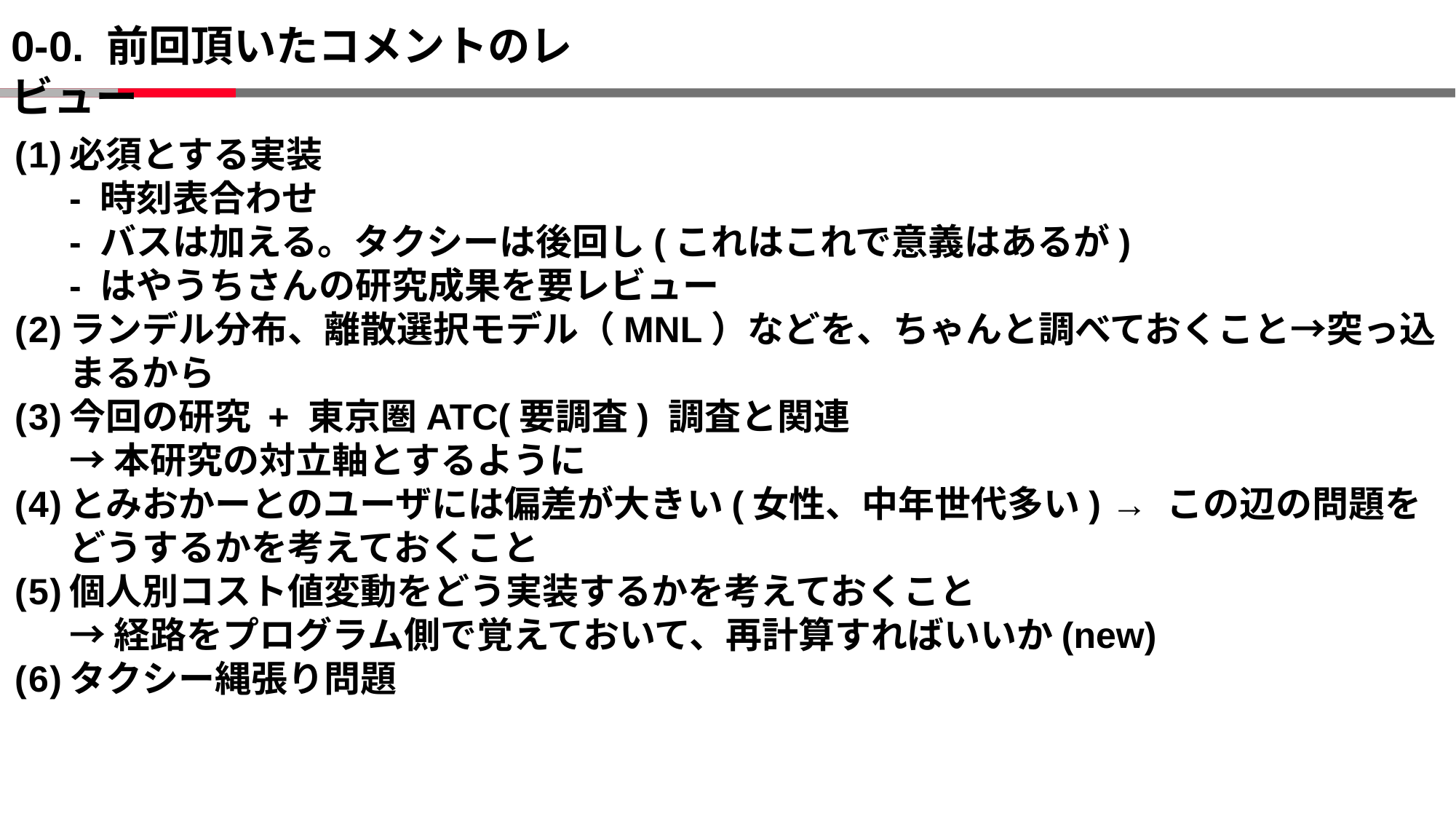

# 0-0. 前回頂いたコメントのレビュー
必須とする実装
- 時刻表合わせ
- バスは加える。タクシーは後回し(これはこれで意義はあるが)
- はやうちさんの研究成果を要レビュー
ランデル分布、離散選択モデル（MNL）などを、ちゃんと調べておくこと→突っ込まるから
今回の研究 + 東京圏ATC(要調査) 調査と関連
→ 本研究の対立軸とするように
とみおかーとのユーザには偏差が大きい(女性、中年世代多い) → この辺の問題をどうするかを考えておくこと
個人別コスト値変動をどう実装するかを考えておくこと
→ 経路をプログラム側で覚えておいて、再計算すればいいか(new)
タクシー縄張り問題